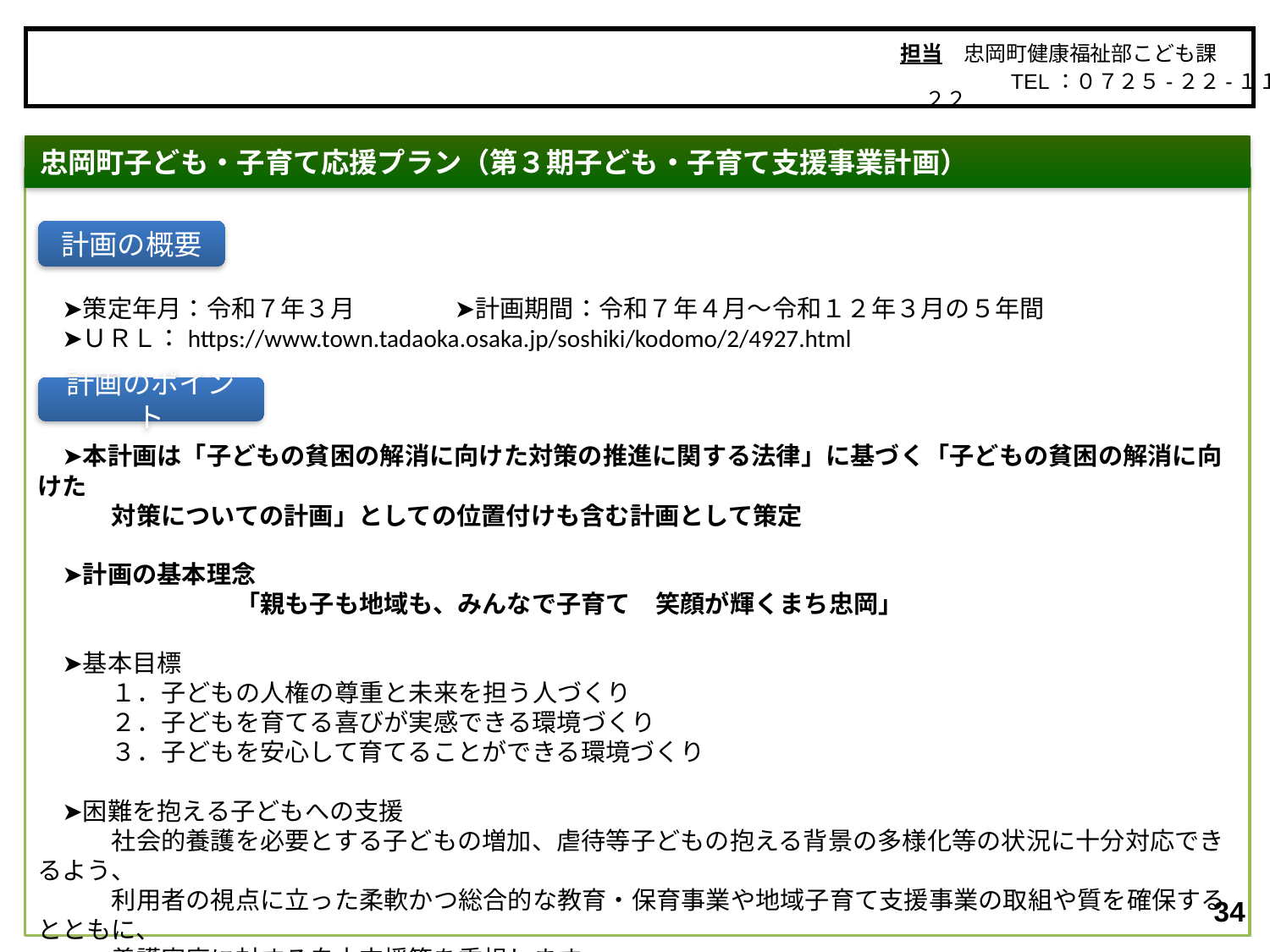

忠岡町
担当　忠岡町健康福祉部こども課
　　　　　TEL：０７２５-２２-１１２２

忠岡町子ども・子育て応援プラン（第３期子ども・子育て支援事業計画）

　➤策定年月：令和７年３月　　　　➤計画期間：令和７年４月～令和１２年３月の５年間
　➤ＵＲＬ：https://www.town.tadaoka.osaka.jp/soshiki/kodomo/2/4927.html

　➤本計画は「子どもの貧困の解消に向けた対策の推進に関する法律」に基づく「子どもの貧困の解消に向けた
　　　対策についての計画」としての位置付けも含む計画として策定

　➤計画の基本理念
　　　　　　　　「親も子も地域も、みんなで子育て　笑顔が輝くまち忠岡」

　➤基本目標
　　　１．子どもの人権の尊重と未来を担う人づくり
　　　２．子どもを育てる喜びが実感できる環境づくり
　　　３．子どもを安心して育てることができる環境づくり

　➤困難を抱える子どもへの支援
　　　社会的養護を必要とする⼦どもの増加、虐待等⼦どもの抱える背景の多様化等の状況に⼗分対応できるよう、
　　　利⽤者の視点に⽴った柔軟かつ総合的な教育・保育事業や地域⼦育て⽀援事業の取組や質を確保するとともに、
　　　養護家庭に対する⾃⽴⽀援等を重視します
計画の概要
計画のポイント
34